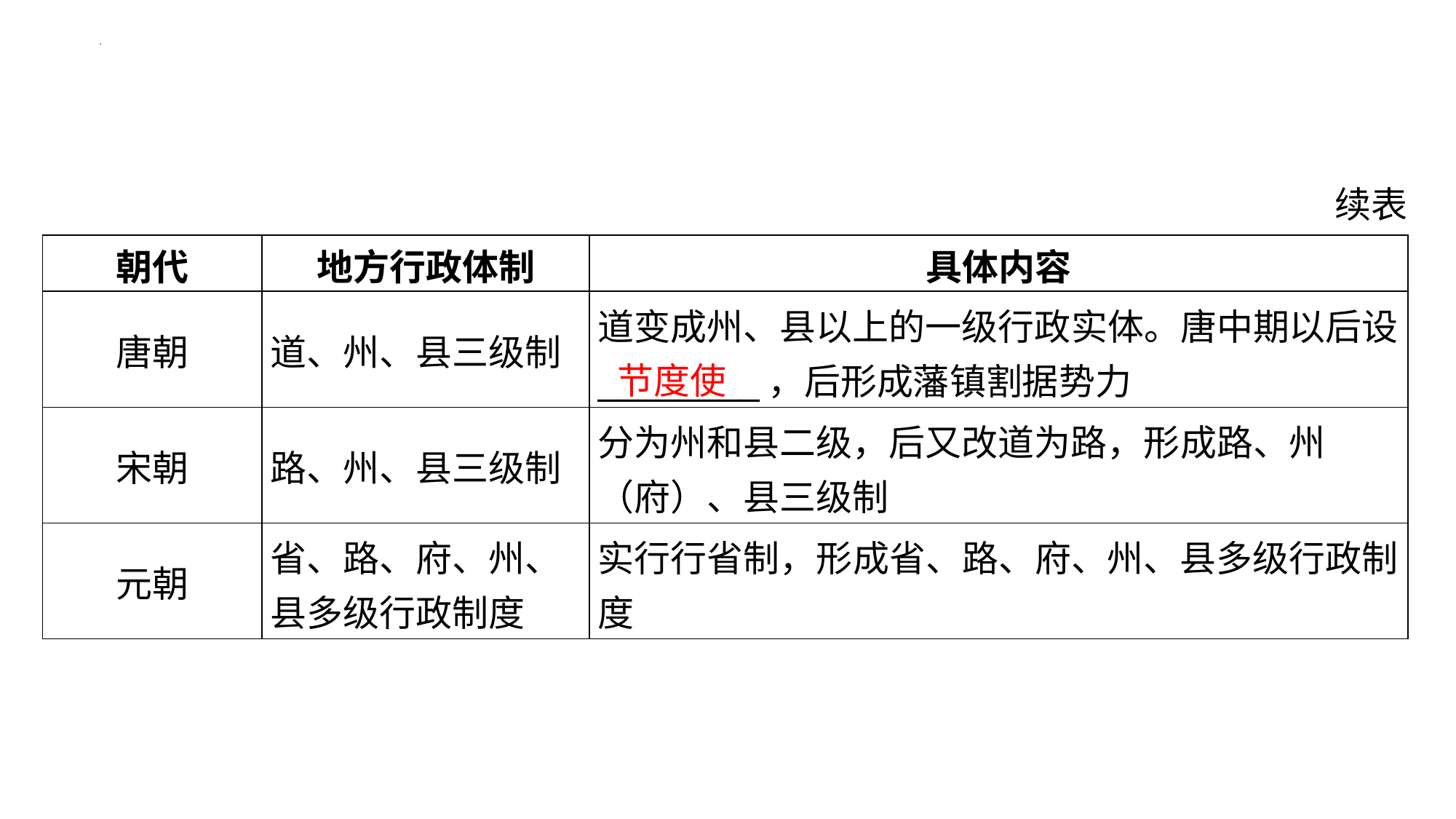

续表
| 朝代 | 地方行政体制 | 具体内容 |
| --- | --- | --- |
| 唐朝 | 道、州、县三级制 | 道变成州、县以上的一级行政实体。唐中期以后设 \_\_\_\_\_\_\_\_，后形成藩镇割据势力 |
| 宋朝 | 路、州、县三级制 | 分为州和县二级，后又改道为路，形成路、州 （府）、县三级制 |
| 元朝 | 省、路、府、州、 县多级行政制度 | 实行行省制，形成省、路、府、州、县多级行政制 度 |
节度使